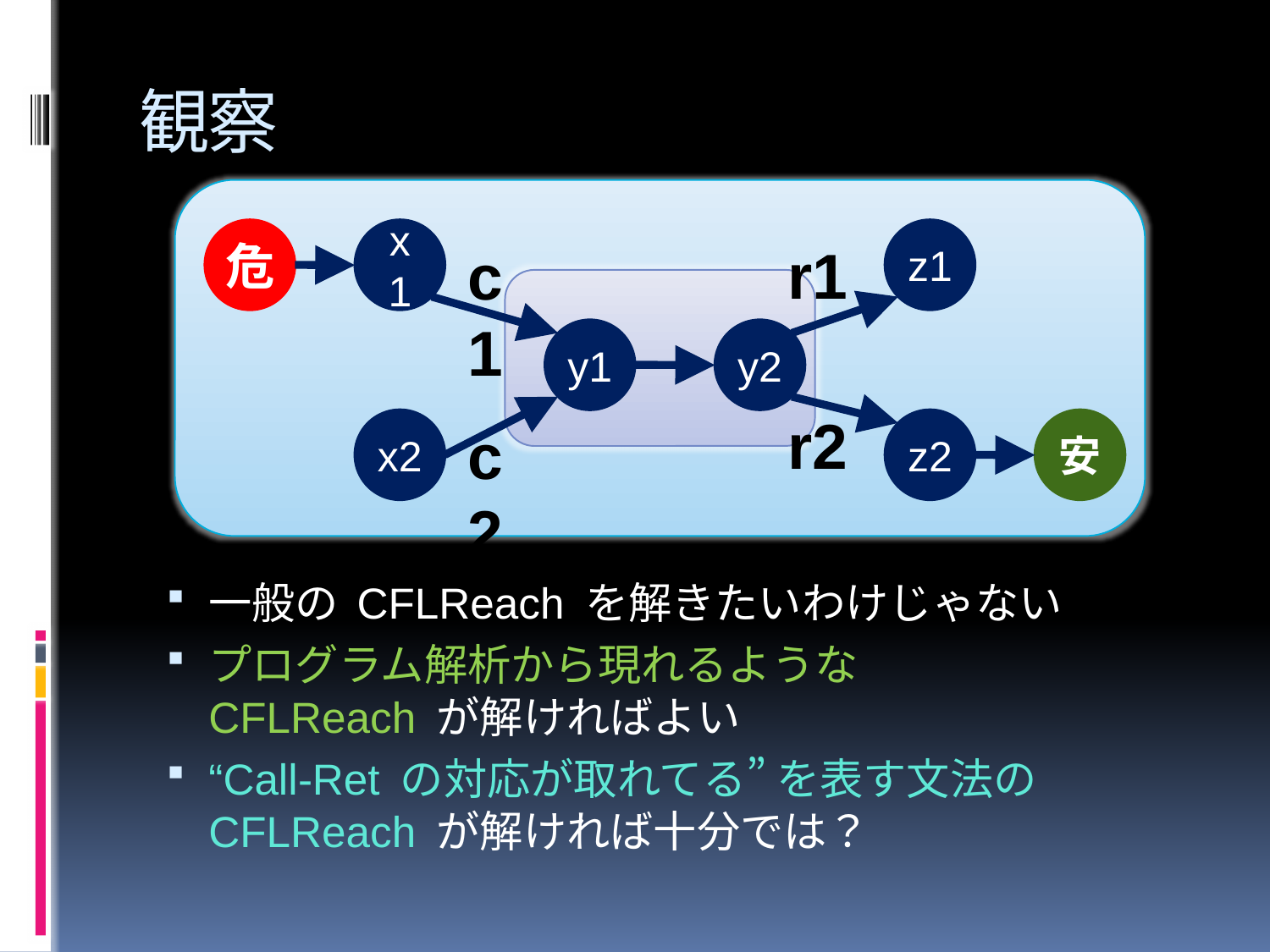

# 観察

危
x1
z1

y1
y2
x2
z2
安
r1
c1
r2
c2
一般の CFLReach を解きたいわけじゃない
プログラム解析から現れるような
CFLReach が解ければよい
“Call-Ret の対応が取れてる” を表す文法の
CFLReach が解ければ十分では？